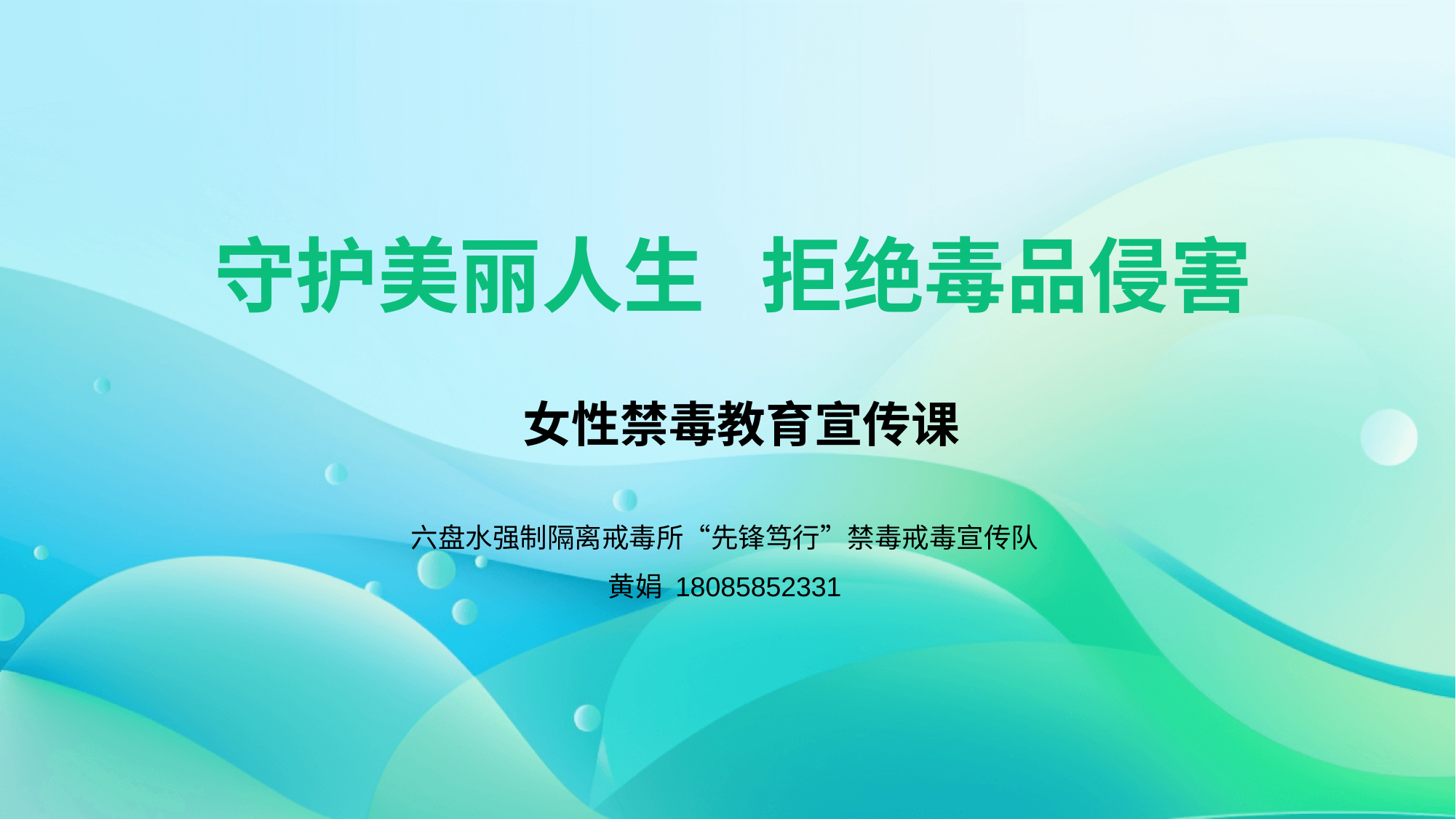

守护美丽人生   拒绝毒品侵害
女性禁毒教育宣传课

六盘水强制隔离戒毒所“先锋笃行”禁毒戒毒宣传队
黄娟 18085852331